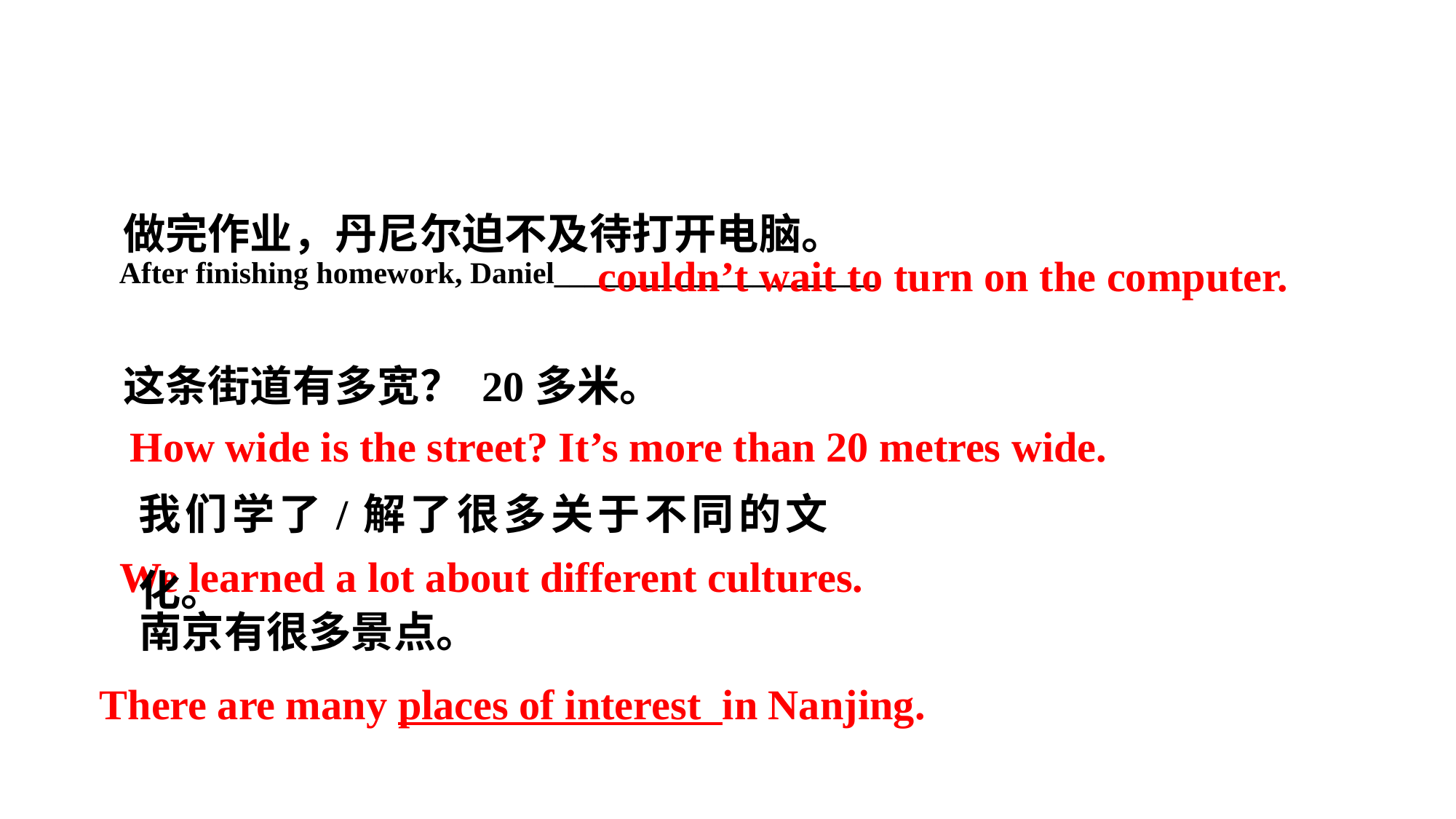

#
做完作业，丹尼尔迫不及待打开电脑。

这条街道有多宽？ 20多米。
couldn’t wait to turn on the computer.
After finishing homework, Daniel_____________________
How wide is the street? It’s more than 20 metres wide.
我们学了/解了很多关于不同的文化。
We learned a lot about different cultures.
南京有很多景点。
There are many places of interest  in Nanjing.